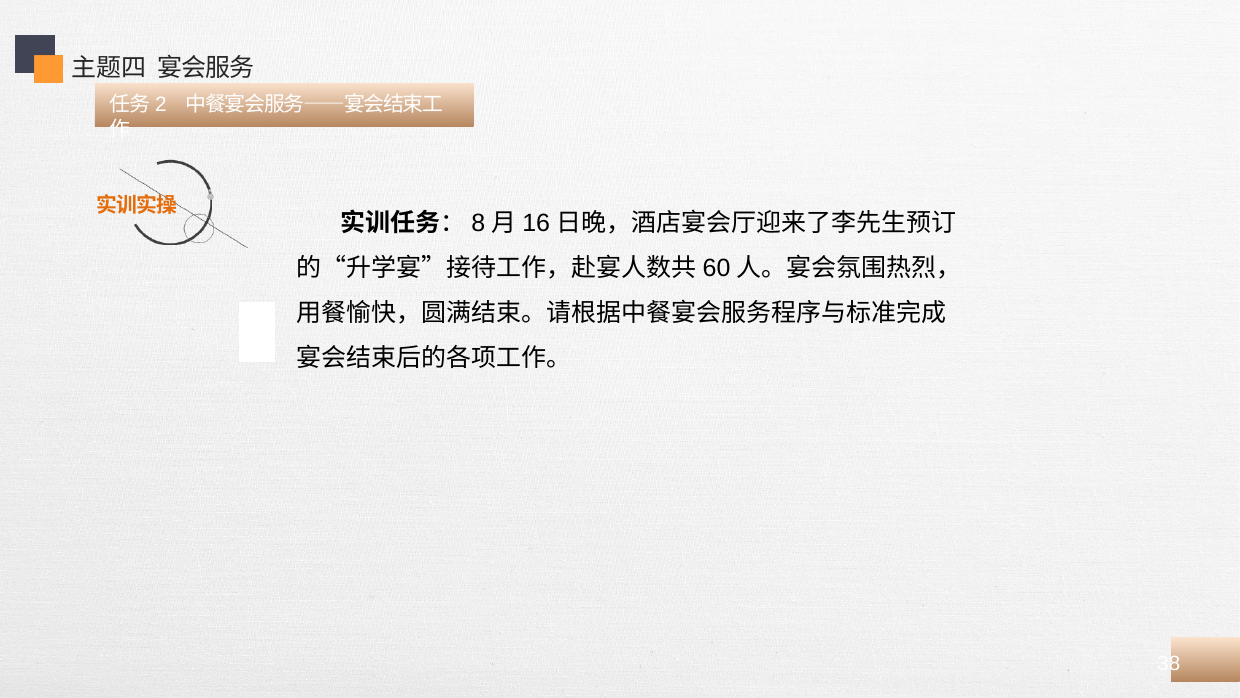

主题四  宴会服务

任务2   中餐宴会服务——宴会结束工作
实训任务：8月16日晚，酒店宴会厅迎来了李先生预订的“升学宴”接待工作，赴宴人数共60人。宴会氛围热烈，用餐愉快，圆满结束。请根据中餐宴会服务程序与标准完成宴会结束后的各项工作。
|  |  |
| --- | --- |
|  |  |